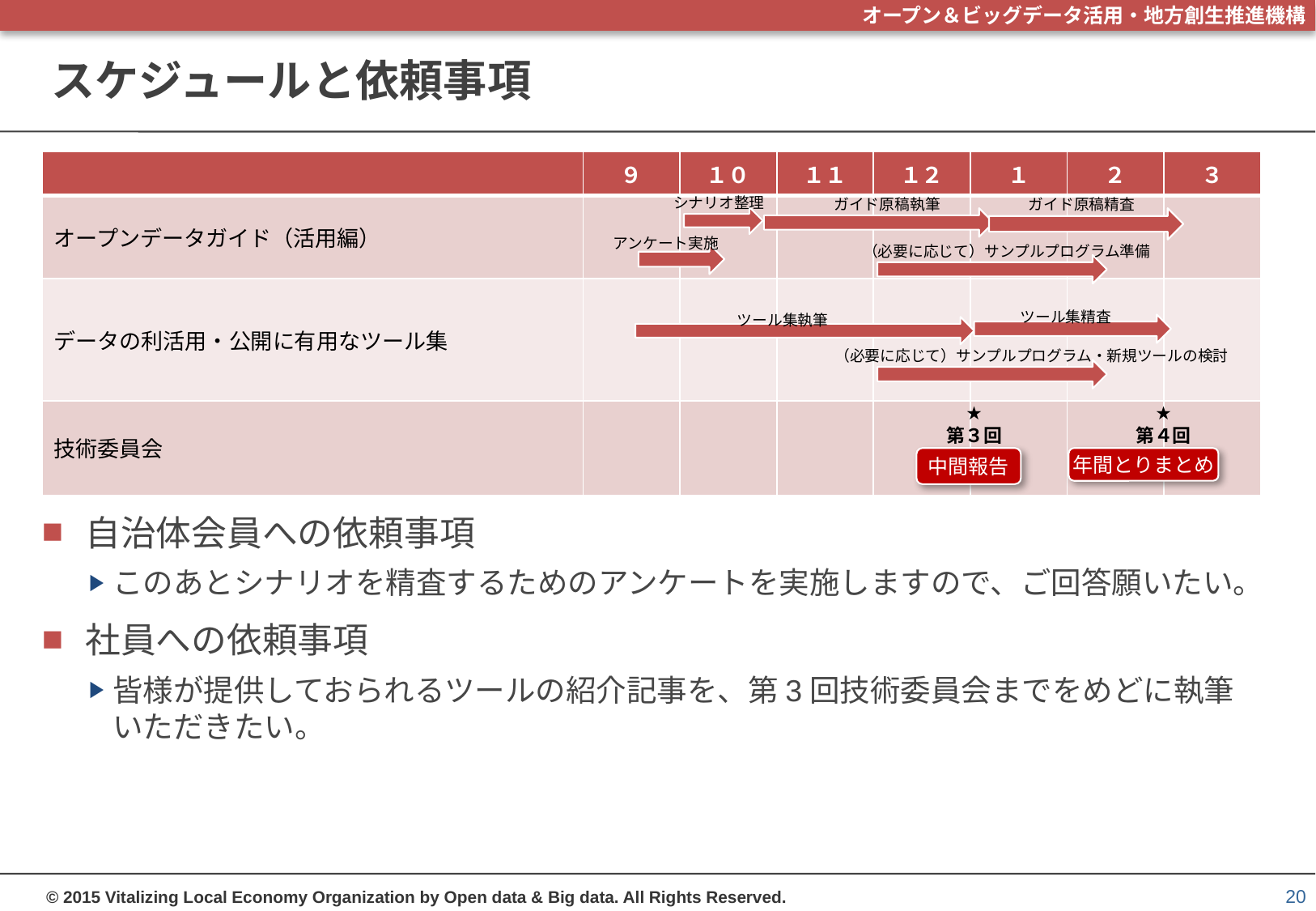

# スケジュールと依頼事項
|  | ９ | １０ | １１ | １２ | １ | ２ | ３ |
| --- | --- | --- | --- | --- | --- | --- | --- |
| オープンデータガイド（活用編） |  |  |  |  |  |  |  |
| データの利活用・公開に有用なツール集 |  |  |  |  |  |  |  |
| 技術委員会 |  |  |  |  |  |  |  |
シナリオ整理
ガイド原稿精査
ガイド原稿執筆

アンケート実施
（必要に応じて）サンプルプログラム準備

ツール集精査
ツール集執筆

（必要に応じて）サンプルプログラム・新規ツールの検討

★
第３回
★
第４回
中間報告
年間とりまとめ
自治体会員への依頼事項
このあとシナリオを精査するためのアンケートを実施しますので、ご回答願いたい。
社員への依頼事項
皆様が提供しておられるツールの紹介記事を、第3回技術委員会までをめどに執筆いただきたい。
20